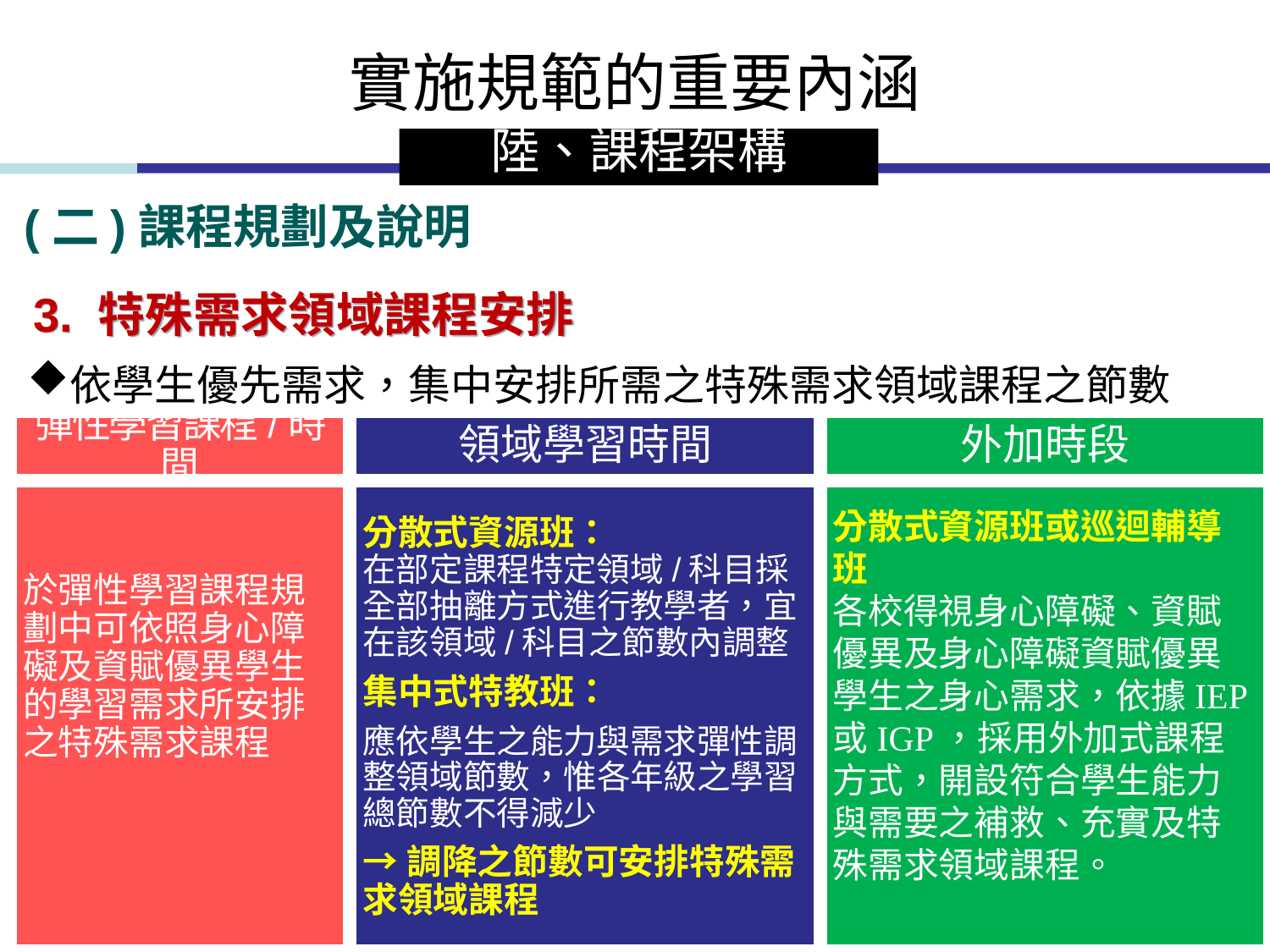

# 特殊需求領域課程安排
實施規範的重要內涵
陸、課程架構

(二)課程規劃及說明
3. 特殊需求領域課程安排
依學生優先需求，集中安排所需之特殊需求領域課程之節數
彈性學習課程/時間
領域學習時間
外加時段

於彈性學習課程規劃中可依照身心障礙及資賦優異學生的學習需求所安排之特殊需求課程

分散式資源班：
在部定課程特定領域/科目採全部抽離方式進行教學者，宜在該領域/科目之節數內調整
集中式特教班：
應依學生之能力與需求彈性調整領域節數，惟各年級之學習總節數不得減少
→調降之節數可安排特殊需求領域課程

分散式資源班或巡迴輔導班
各校得視身心障礙、資賦優異及身心障礙資賦優異學生之身心需求，依據IEP或IGP，採用外加式課程方式，開設符合學生能力與需要之補救、充實及特殊需求領域課程。